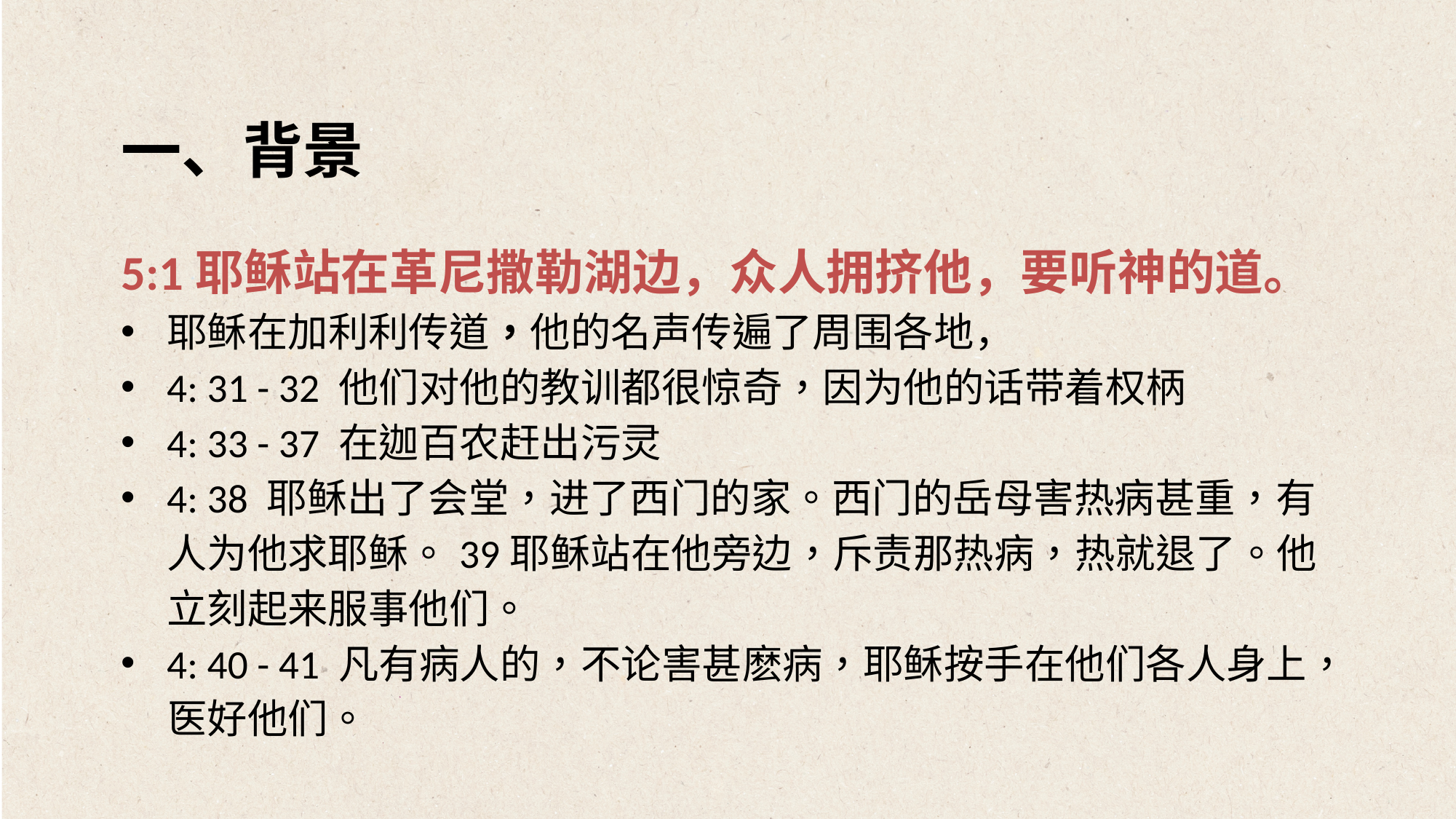

一、背景
5:1耶稣站在革尼撒勒湖边，众人拥挤他，要听神的道。
耶稣在加利利传道，他的名声传遍了周围各地，
4: 31 - 32 他们对他的教训都很惊奇，因为他的话带着权柄
4: 33 - 37 在迦百农赶出污灵
4: 38 耶稣出了会堂，进了西门的家。西门的岳母害热病甚重，有人为他求耶稣。39耶稣站在他旁边，斥责那热病，热就退了。他立刻起来服事他们。
4: 40 - 41 凡有病人的，不论害甚麽病，耶稣按手在他们各人身上，医好他们。